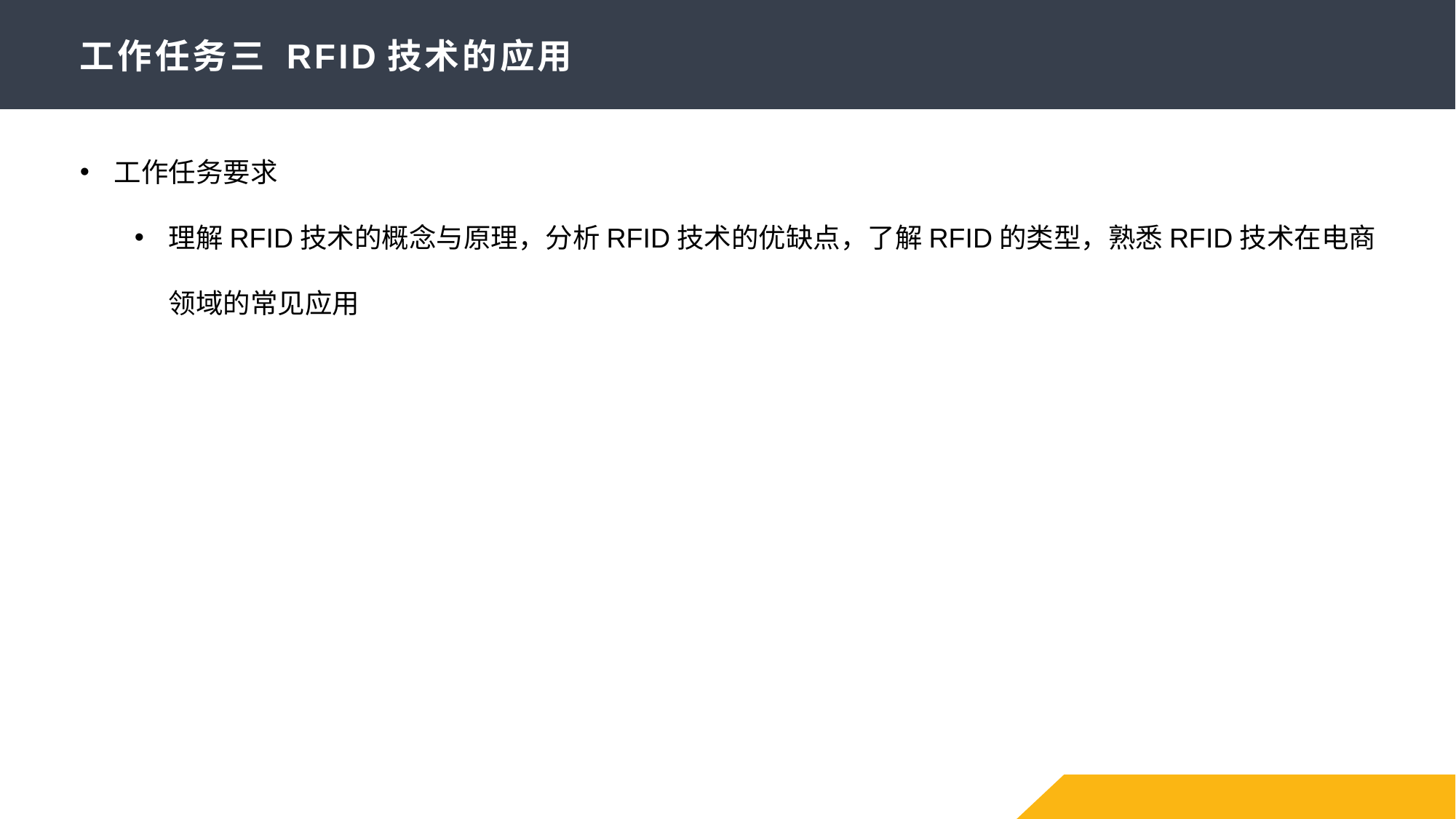

# 工作任务三 RFID技术的应用
工作任务要求
理解RFID技术的概念与原理，分析RFID技术的优缺点，了解RFID的类型，熟悉RFID技术在电商领域的常见应用